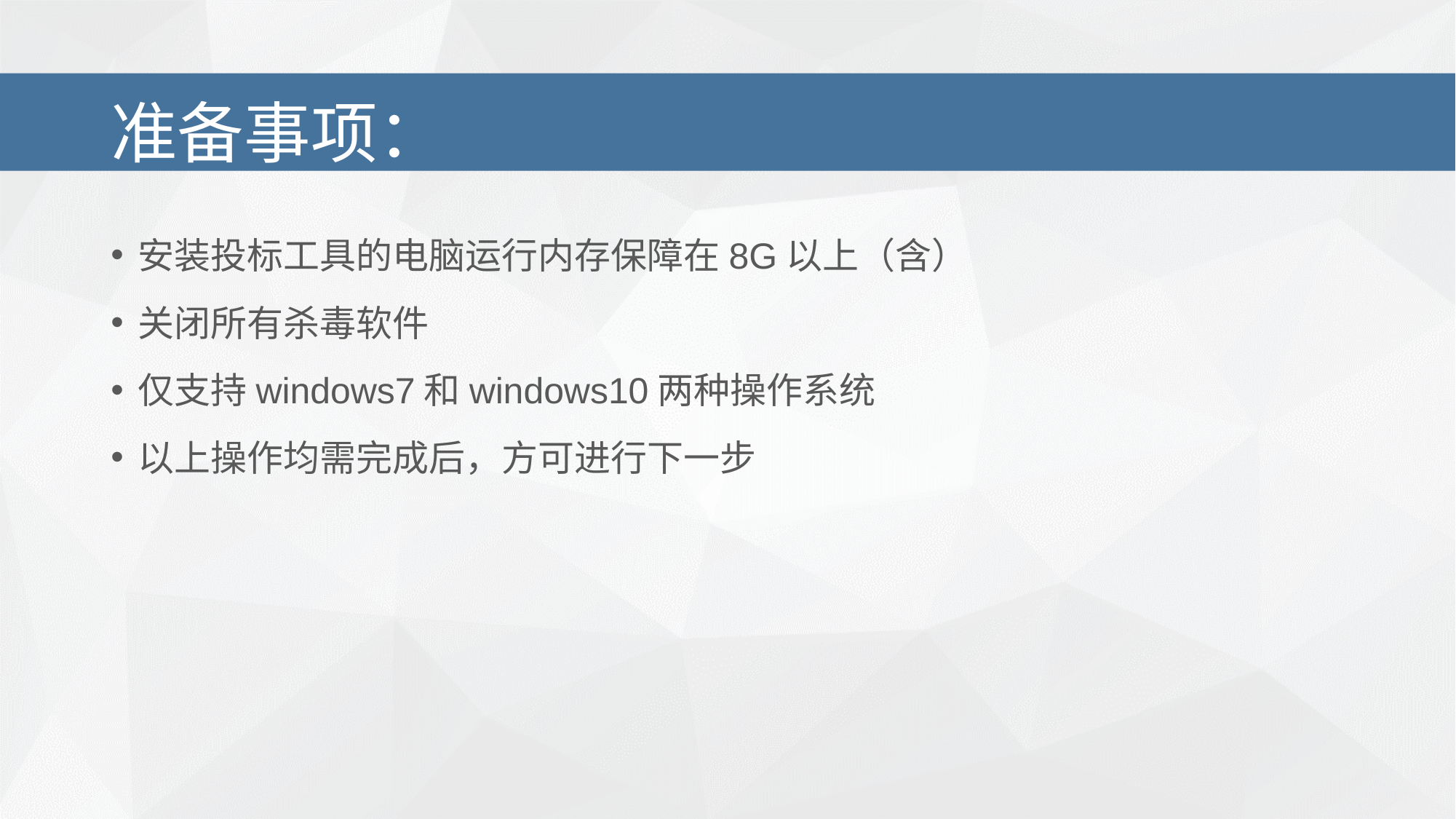

# 准备事项：
安装投标工具的电脑运行内存保障在8G以上（含）
关闭所有杀毒软件
仅支持windows7和windows10两种操作系统
以上操作均需完成后，方可进行下一步